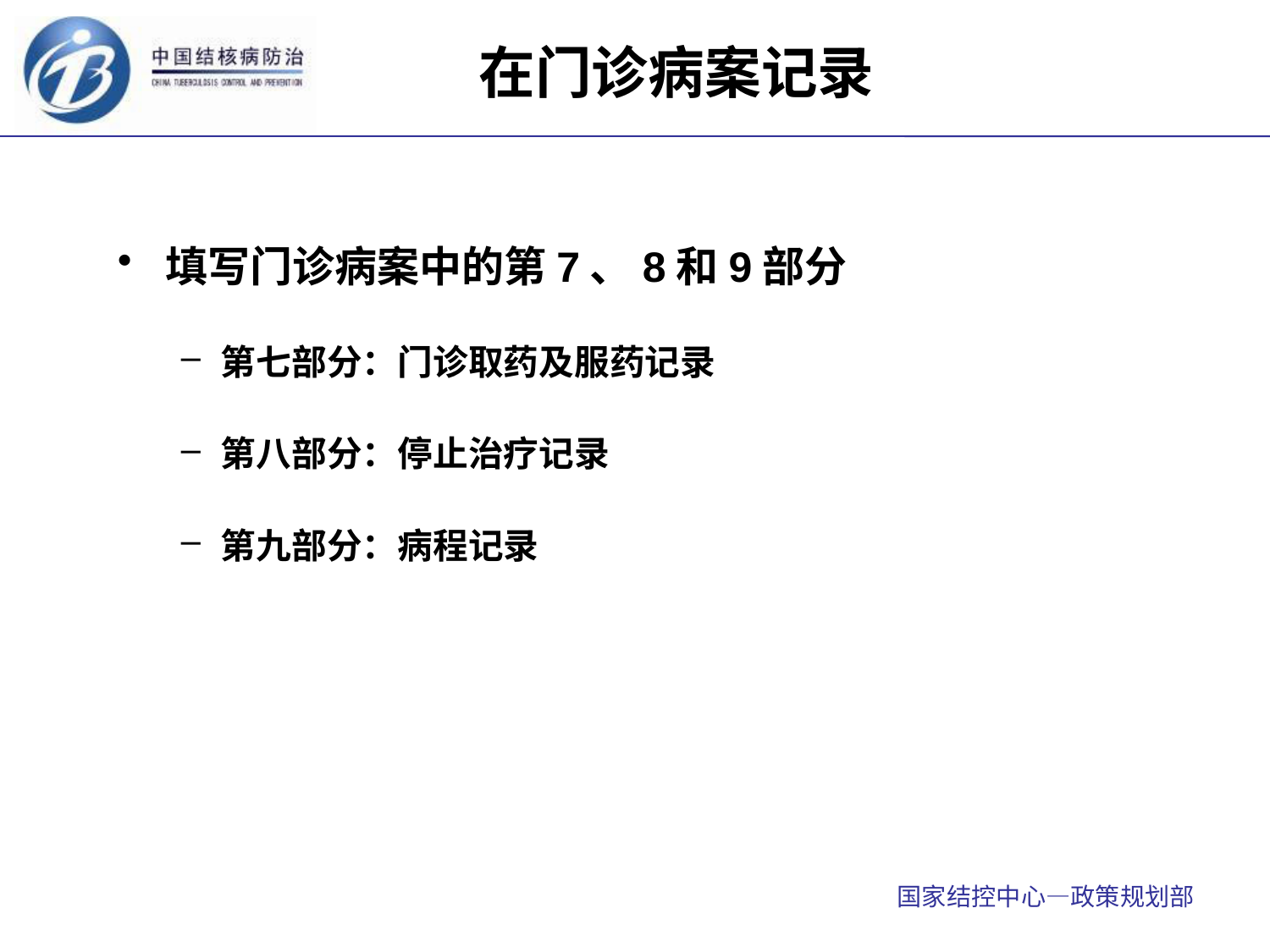

# 在门诊病案记录

填写门诊病案中的第7、8和9部分
第七部分：门诊取药及服药记录
第八部分：停止治疗记录
第九部分：病程记录